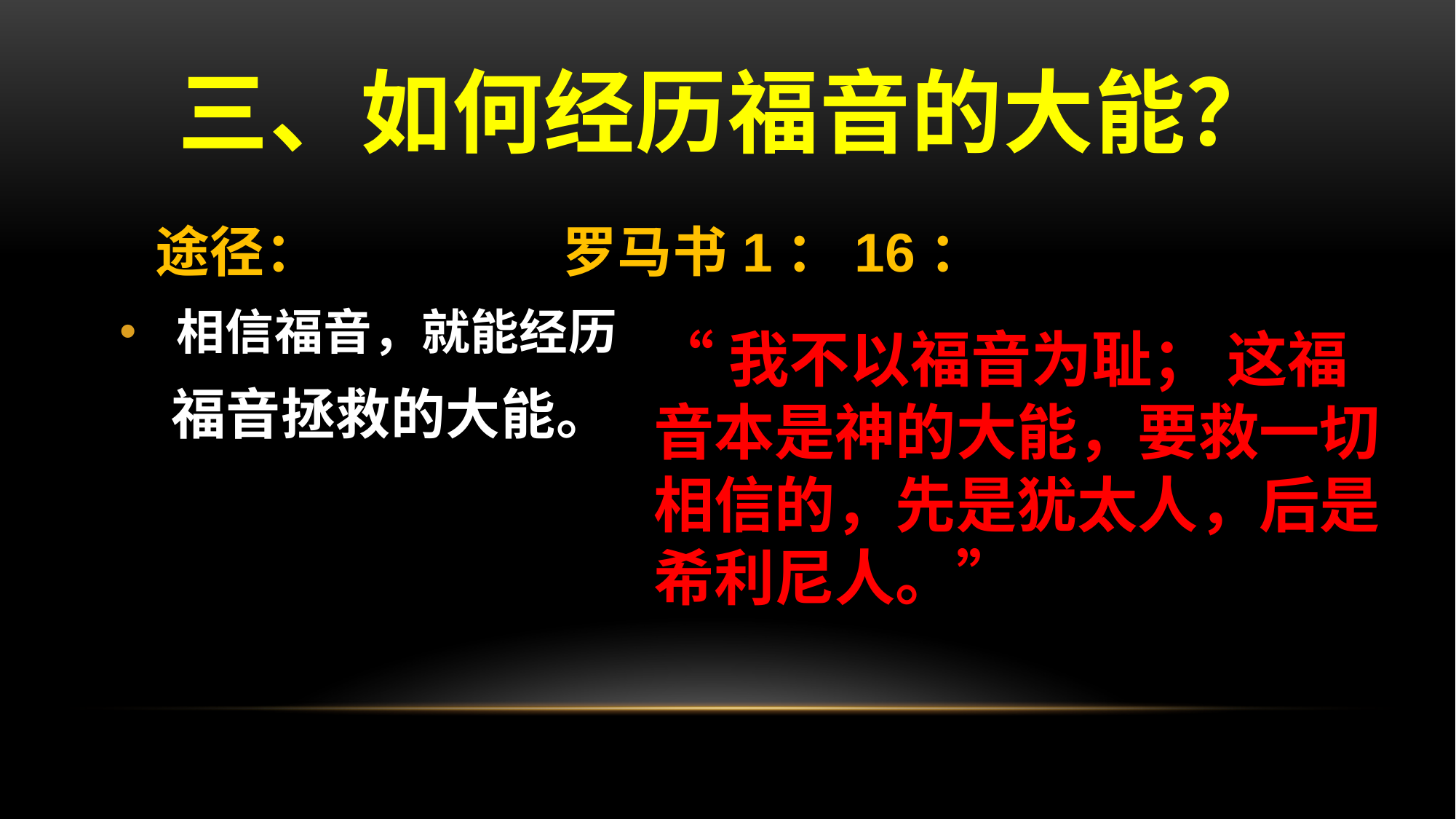

# 三、如何经历福音的大能？
      途径：                   罗马书1：16：
 相信福音，就能经历
   福音拯救的大能。
“我不以福音为耻； 这福音本是神的大能，要救一切相信的，先是犹太人，后是希利尼人。”